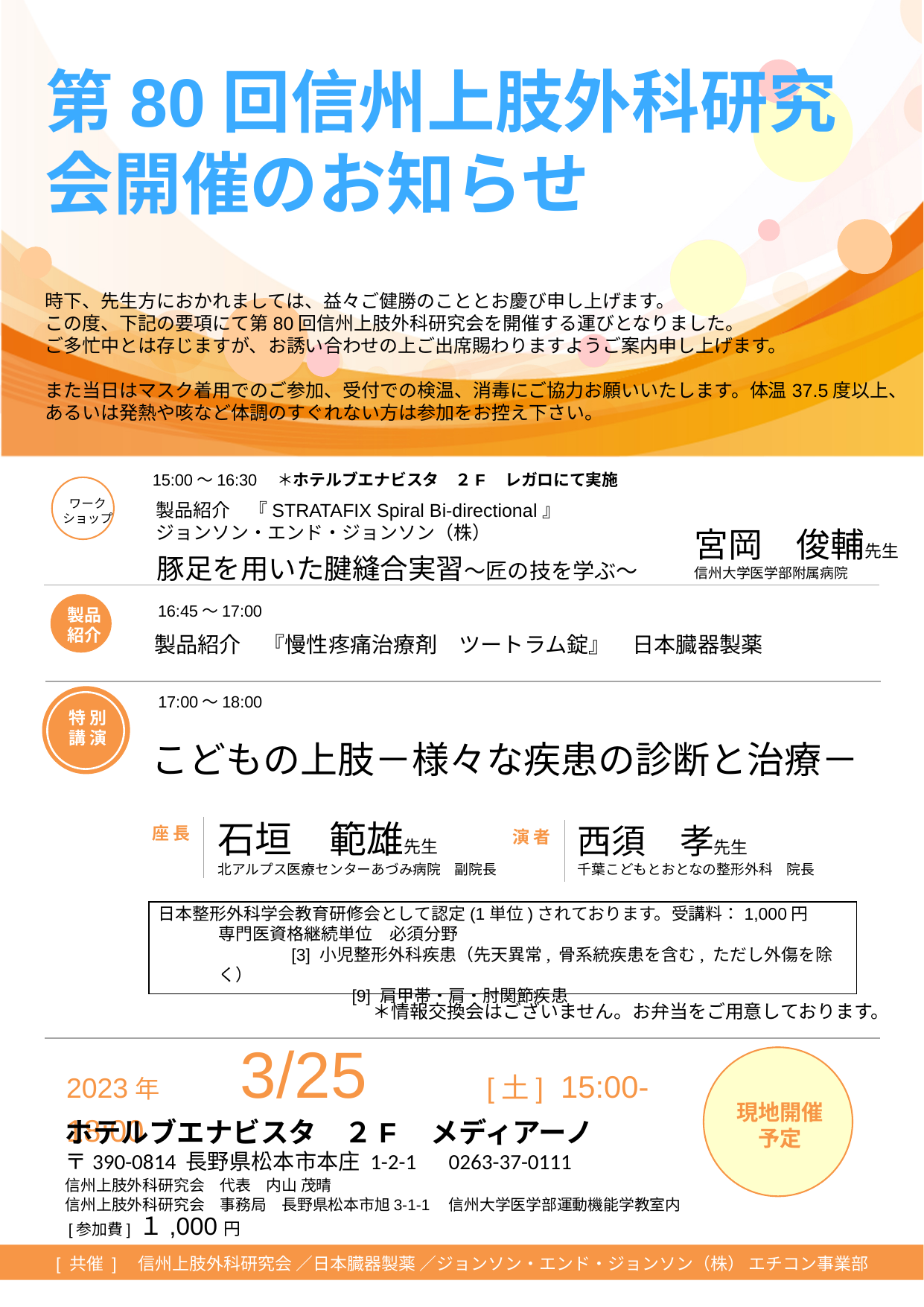

第80回信州上肢外科研究会開催のお知らせ

時下、先生方におかれましては、益々ご健勝のこととお慶び申し上げます。
この度、下記の要項にて第80回信州上肢外科研究会を開催する運びとなりました。
ご多忙中とは存じますが、お誘い合わせの上ご出席賜わりますようご案内申し上げます。

また当日はマスク着用でのご参加、受付での検温、消毒にご協力お願いいたします。体温37.5度以上、あるいは発熱や咳など体調のすぐれない方は参加をお控え下さい。

15:00～16:30　＊ホテルブエナビスタ　２F　レガロにて実施

ワーク
ショップ
製品紹介　『STRATAFIX Spiral Bi-directional』
ジョンソン・エンド・ジョンソン（株）
宮岡　俊輔先生
信州大学医学部附属病院
豚足を用いた腱縫合実習〜匠の技を学ぶ〜

16:45～17:00
製品
紹介
製品紹介　『慢性疼痛治療剤　ツートラム錠』　日本臓器製薬
17:00～18:00

特 別
講 演
こどもの上肢－様々な疾患の診断と治療－
石垣　範雄先生
北アルプス医療センターあづみ病院　副院長
座 長
西須　孝先生
千葉こどもとおとなの整形外科　院長
演 者
日本整形外科学会教育研修会として認定(1単位)されております。受講料：1,000円
専門医資格継続単位　必須分野
　　　　[3] 小児整形外科疾患（先天異常, 骨系統疾患を含む, ただし外傷を除く）
	　[9] 肩甲帯・肩・肘関節疾患
＊情報交換会はございません。お弁当をご用意しております。
2023年　3/25　　[土]  15:00-18:00

現地開催
予定
ホテルブエナビスタ　２F　メディアーノ
〒390-0814 長野県松本市本庄 1-2-1　0263-37-0111
信州上肢外科研究会　代表　内山 茂晴
信州上肢外科研究会　事務局　長野県松本市旭3-1-1　信州大学医学部運動機能学教室内
[参加費] １,000円

[ 共催 ]　信州上肢外科研究会 ／日本臓器製薬 ／ジョンソン・エンド・ジョンソン（株） エチコン事業部